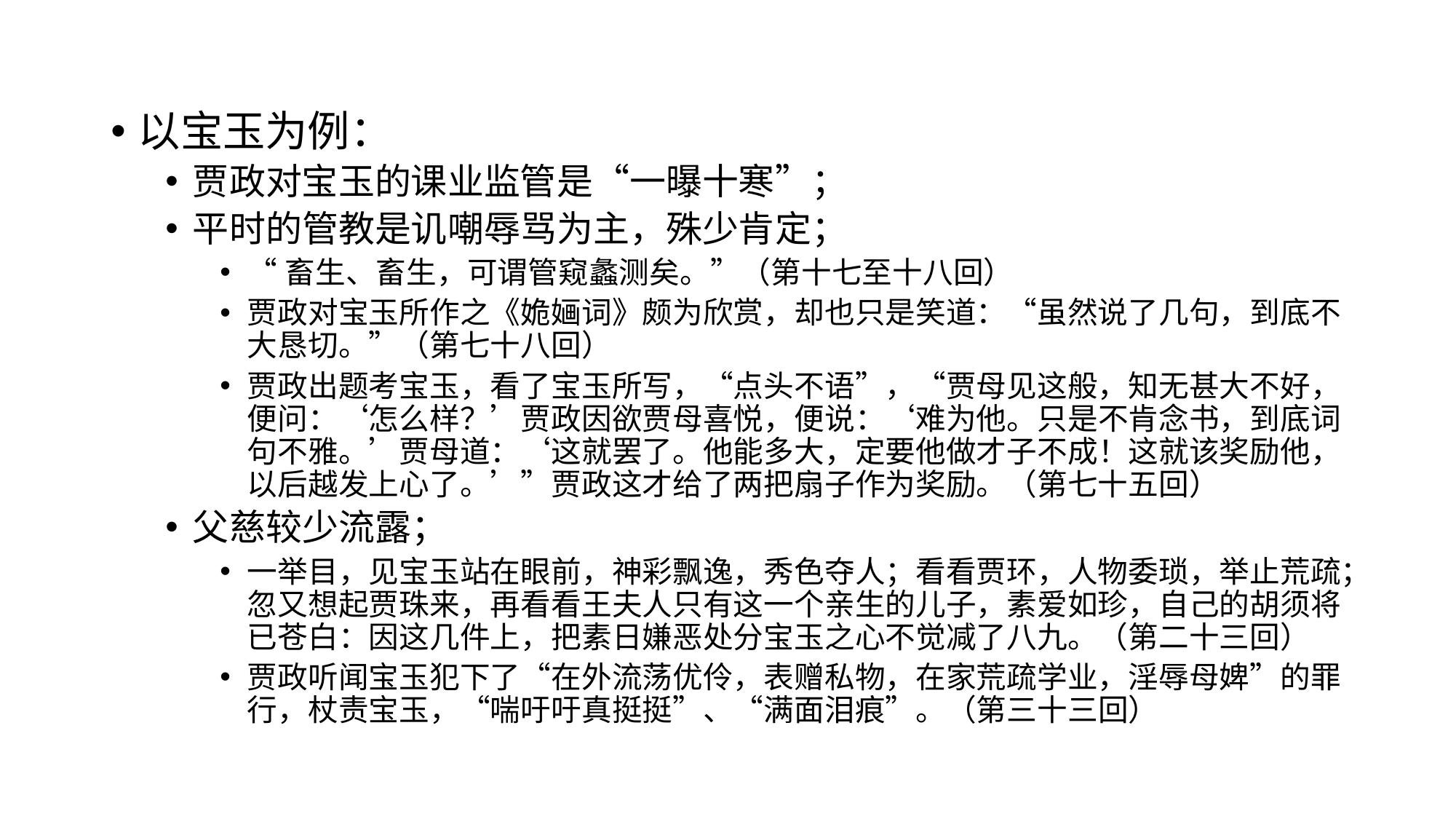

以宝玉为例：
贾政对宝玉的课业监管是“一曝十寒”；
平时的管教是讥嘲辱骂为主，殊少肯定；
“畜生、畜生，可谓管窥蠡测矣。”（第十七至十八回）
贾政对宝玉所作之《姽婳词》颇为欣赏，却也只是笑道：“虽然说了几句，到底不大恳切。”（第七十八回）
贾政出题考宝玉，看了宝玉所写，“点头不语”，“贾母见这般，知无甚大不好，便问：‘怎么样？’贾政因欲贾母喜悦，便说：‘难为他。只是不肯念书，到底词句不雅。’贾母道：‘这就罢了。他能多大，定要他做才子不成！这就该奖励他，以后越发上心了。’”贾政这才给了两把扇子作为奖励。（第七十五回）
父慈较少流露；
一举目，见宝玉站在眼前，神彩飘逸，秀色夺人；看看贾环，人物委琐，举止荒疏；忽又想起贾珠来，再看看王夫人只有这一个亲生的儿子，素爱如珍，自己的胡须将已苍白：因这几件上，把素日嫌恶处分宝玉之心不觉减了八九。（第二十三回）
贾政听闻宝玉犯下了“在外流荡优伶，表赠私物，在家荒疏学业，淫辱母婢”的罪行，杖责宝玉，“喘吁吁真挺挺”、“满面泪痕”。（第三十三回）